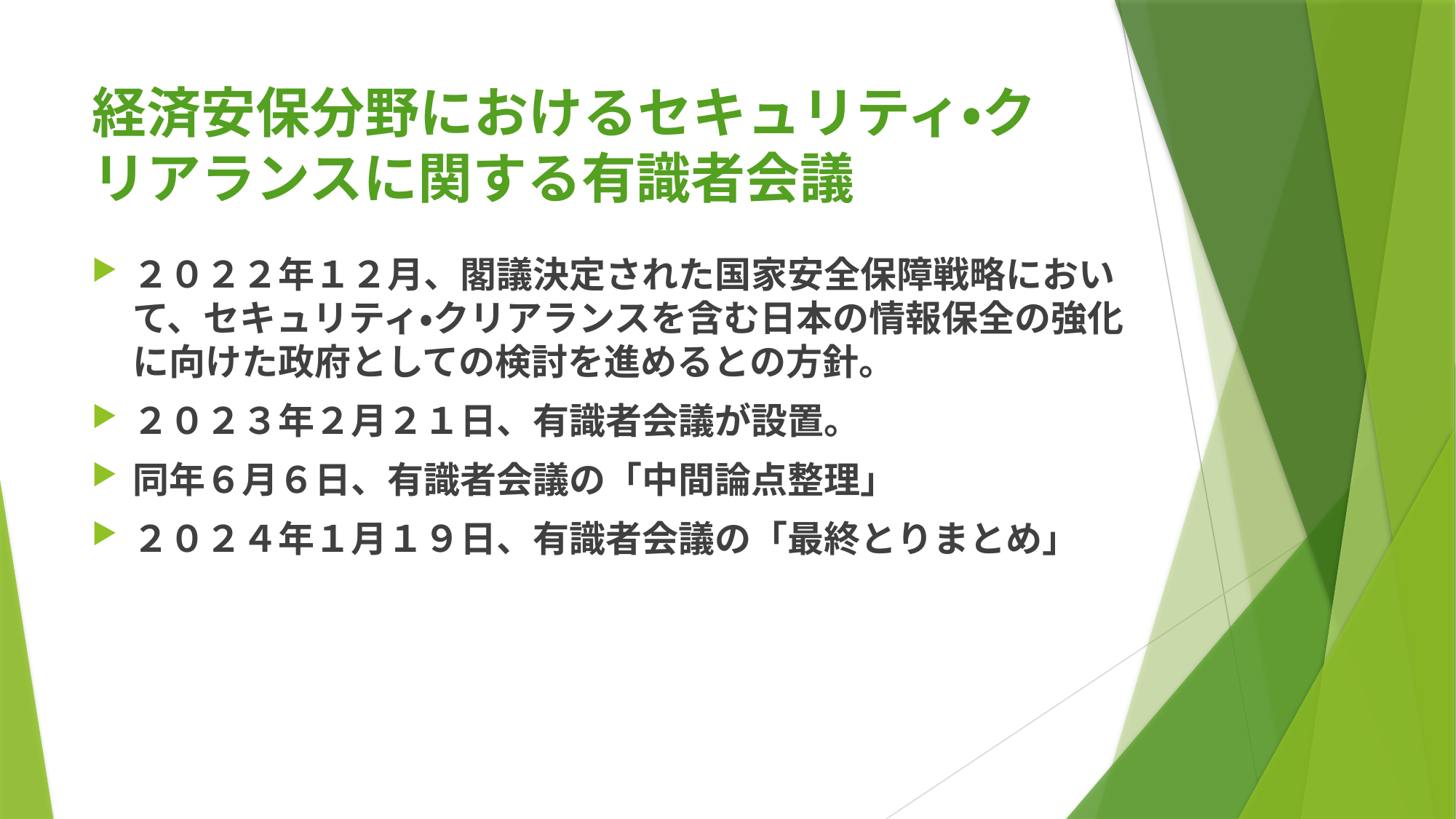

# 経済安保分野におけるセキュリティ・クリアランスに関する有識者会議
２０２２年１２月、閣議決定された国家安全保障戦略において、セキュリティ・クリアランスを含む日本の情報保全の強化に向けた政府としての検討を進めるとの方針。
２０２３年２月２１日、有識者会議が設置。
同年６月６日、有識者会議の「中間論点整理」
２０２４年１月１９日、有識者会議の「最終とりまとめ」
18